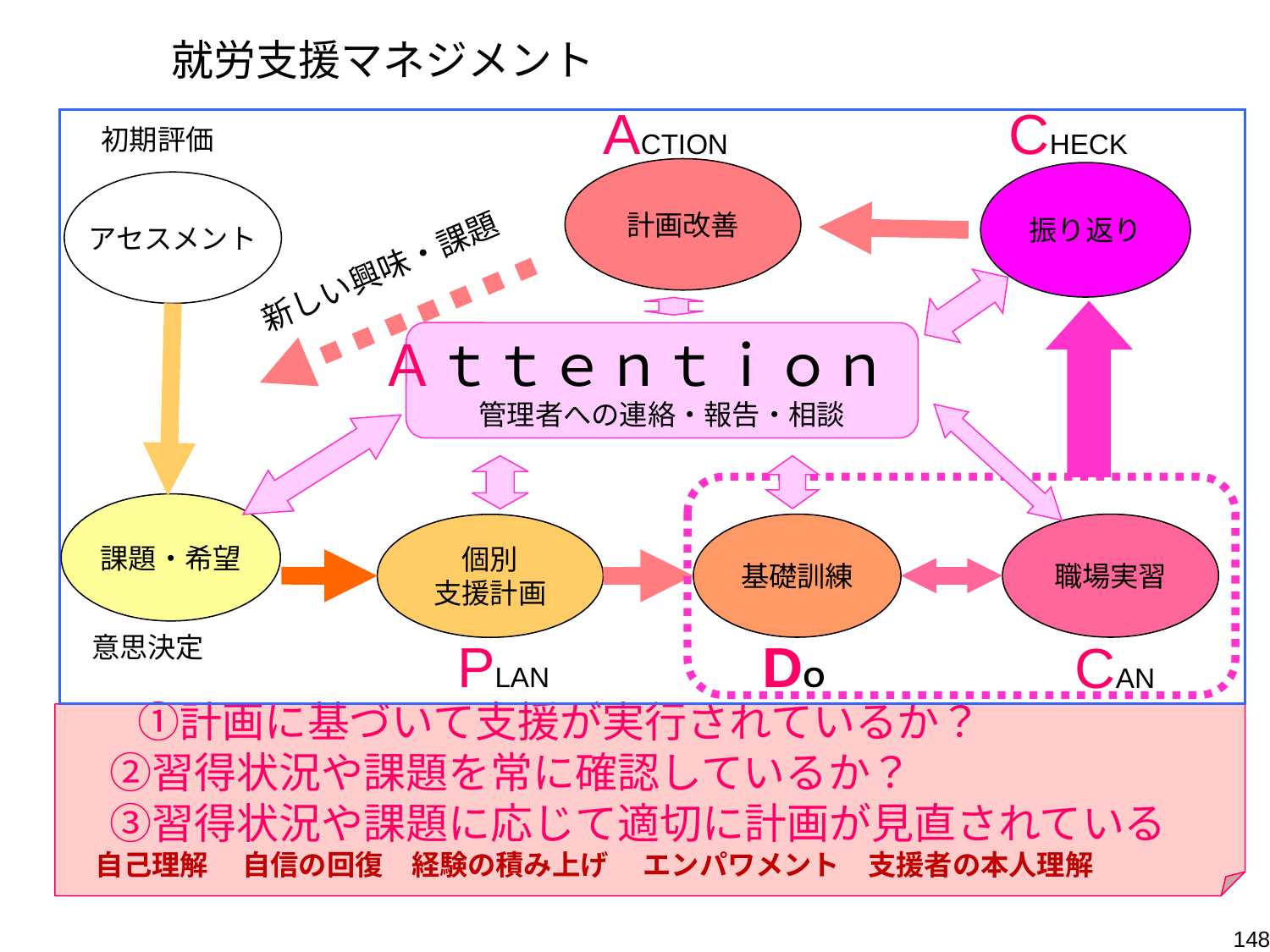

就労支援マネジメント
ACTION
計画改善
CHECK
振り返り

　初期評価
アセスメント
新しい興味・課題

Ａｔｔｅｎｔｉｏｎ
管理者への連絡・報告・相談

課題・希望
意思決定
職場実習
　　CAN
基礎訓練
　DO
個別
支援計画

　PLAN
　　①計画に基づいて支援が実行されているか？
　②習得状況や課題を常に確認しているか？
　③習得状況や課題に応じて適切に計画が見直されている
　自己理解 　自信の回復　経験の積み上げ 　エンパワメント　支援者の本人理解
148